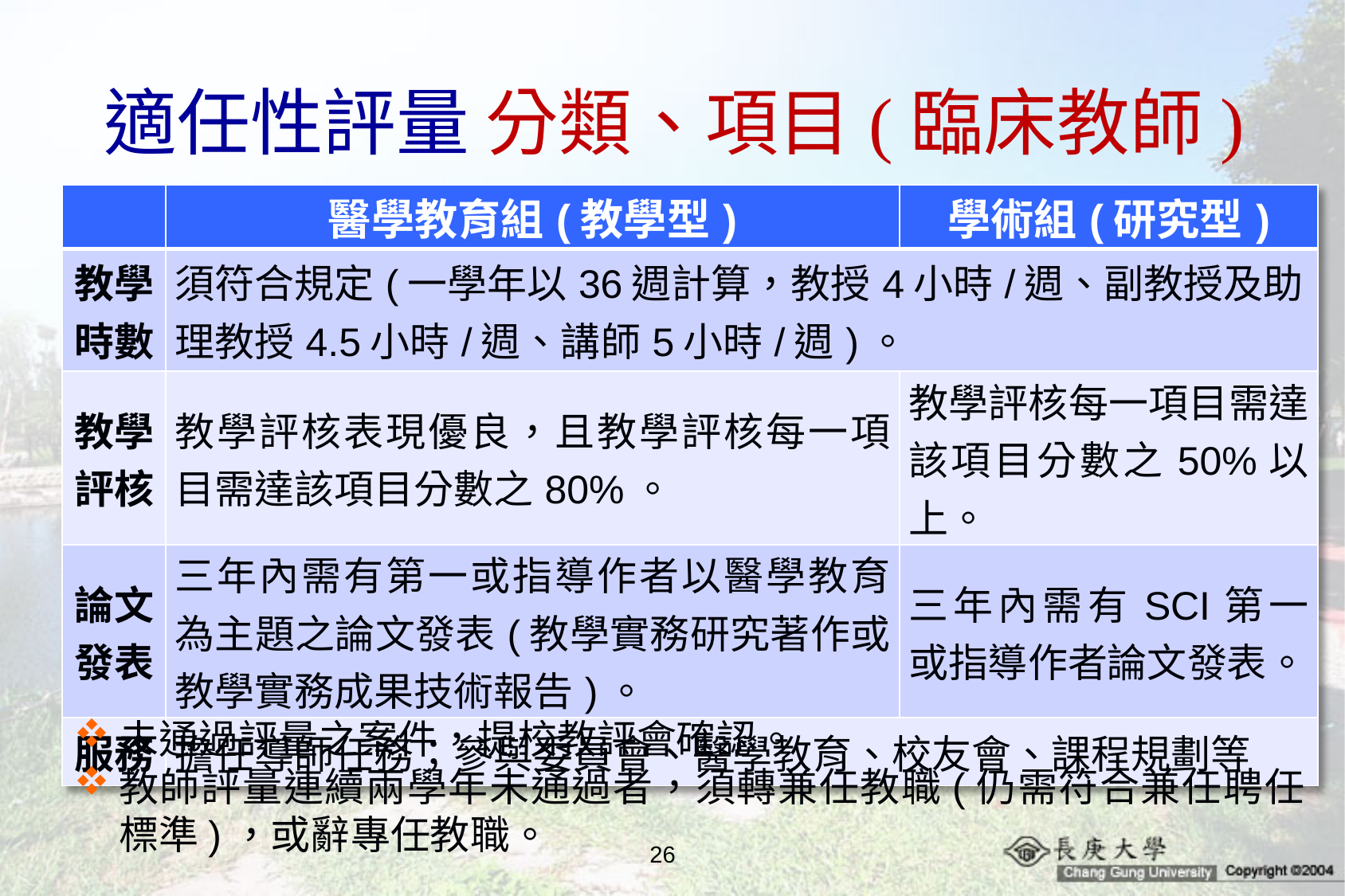

# 適任性評量 分類、項目(臨床教師)
|  | 醫學教育組(教學型) | 學術組(研究型) |
| --- | --- | --- |
| 教學時數 | 須符合規定(一學年以36週計算，教授4小時/週、副教授及助理教授4.5小時/週、講師5小時/週)。 |  |
| 教學評核 | 教學評核表現優良，且教學評核每一項目需達該項目分數之80%。 | 教學評核每一項目需達該項目分數之50%以上。 |
| 論文發表 | 三年內需有第一或指導作者以醫學教育為主題之論文發表(教學實務研究著作或教學實務成果技術報告)。 | 三年內需有SCI第一或指導作者論文發表。 |
| 服務 | 擔任導師任務；參與委員會、醫學教育、校友會、課程規劃等 |  |
未通過評量之案件，提校教評會確認。
教師評量連續兩學年未通過者，須轉兼任教職(仍需符合兼任聘任標準)，或辭專任教職。
26